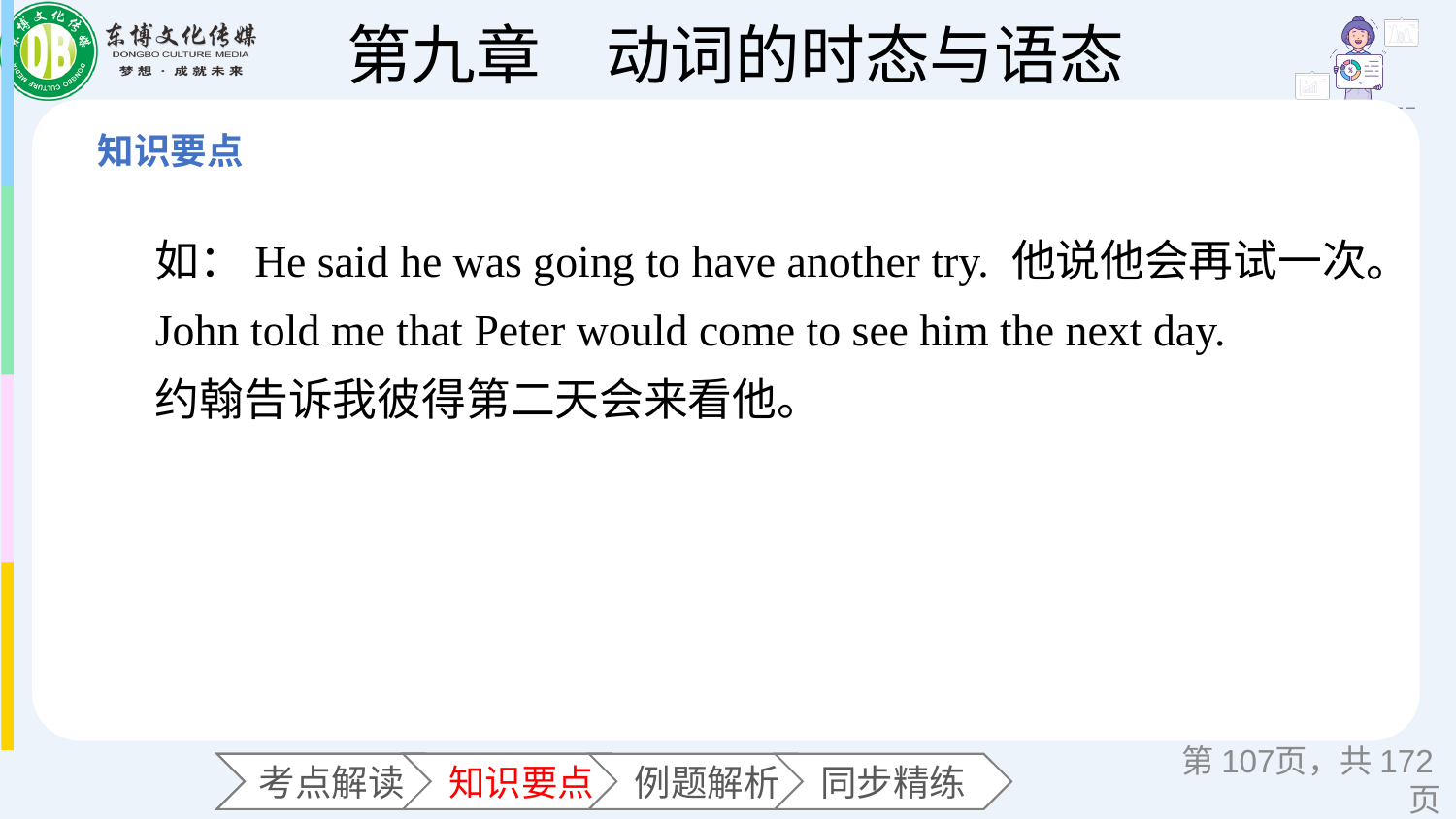

如：He said he was going to have another try. 他说他会再试一次。
John told me that Peter would come to see him the next day.
约翰告诉我彼得第二天会来看他。
第107页，共172页